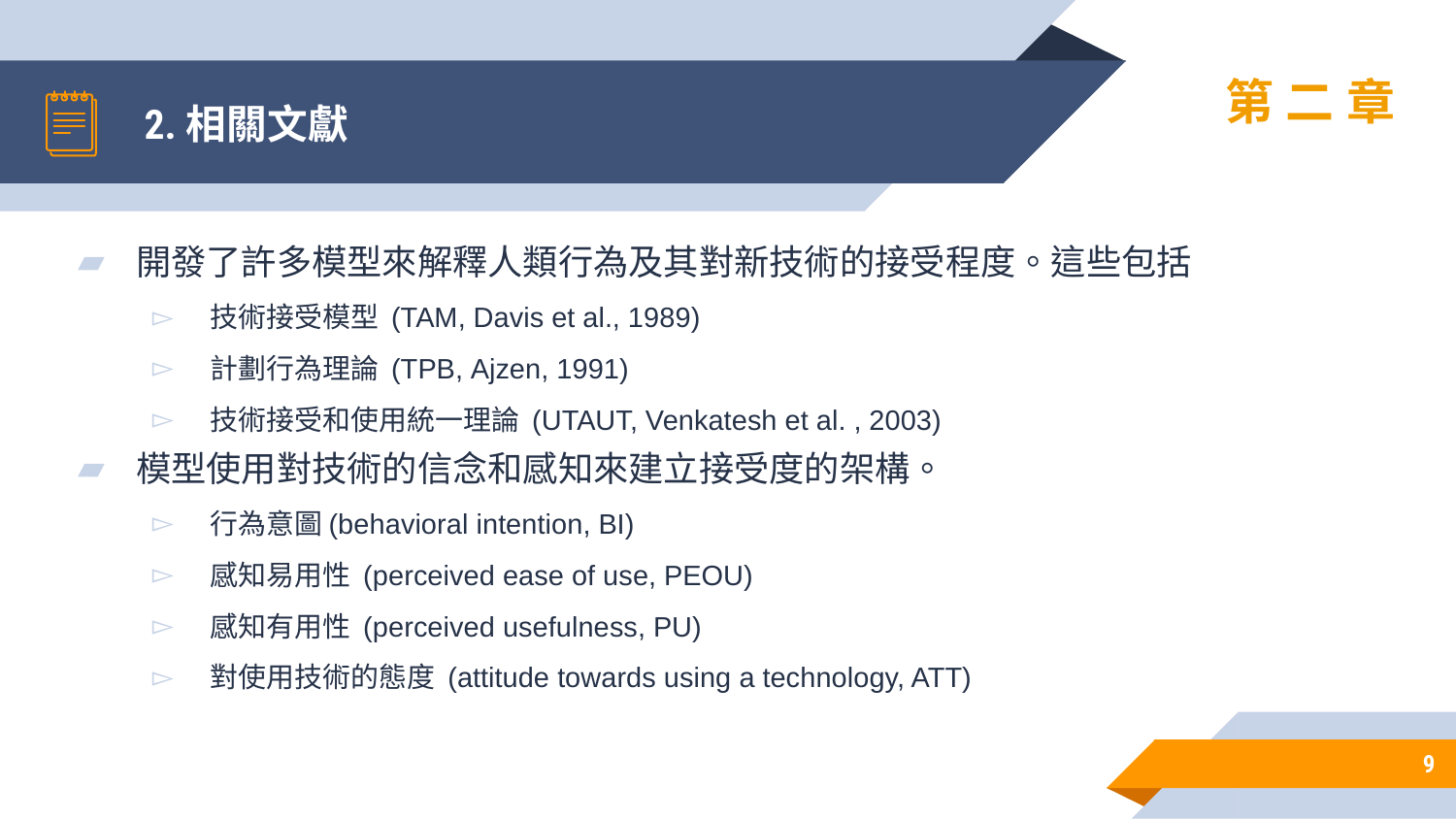

# 2.相關文獻
第二章

開發了許多模型來解釋人類行為及其對新技術的接受程度。這些包括
技術接受模型 (TAM, Davis et al., 1989)
計劃行為理論 (TPB, Ajzen, 1991)
技術接受和使用統一理論 (UTAUT, Venkatesh et al. , 2003)
模型使用對技術的信念和感知來建立接受度的架構。
行為意圖(behavioral intention, BI)
感知易用性 (perceived ease of use, PEOU)
感知有用性 (perceived usefulness, PU)
對使用技術的態度 (attitude towards using a technology, ATT)
9